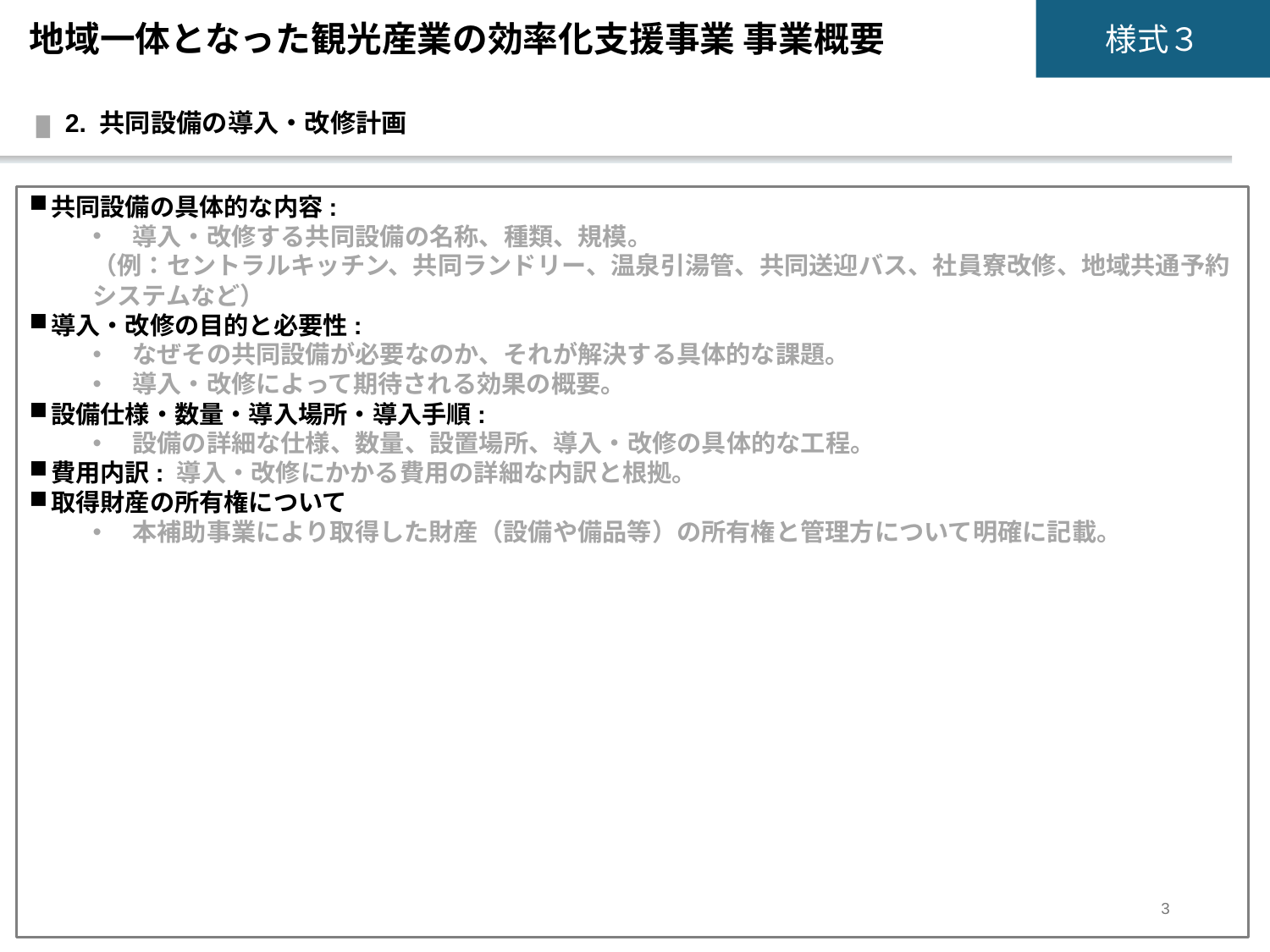

地域一体となった観光産業の効率化支援事業 事業概要
2. 共同設備の導入・改修計画

共同設備の具体的な内容:
導入・改修する共同設備の名称、種類、規模。
（例：セントラルキッチン、共同ランドリー、温泉引湯管、共同送迎バス、社員寮改修、地域共通予約システムなど）
導入・改修の目的と必要性:
なぜその共同設備が必要なのか、それが解決する具体的な課題。
導入・改修によって期待される効果の概要。
設備仕様・数量・導入場所・導入手順:
設備の詳細な仕様、数量、設置場所、導入・改修の具体的な工程。
費用内訳: 導入・改修にかかる費用の詳細な内訳と根拠。
取得財産の所有権について
本補助事業により取得した財産（設備や備品等）の所有権と管理方について明確に記載。
3